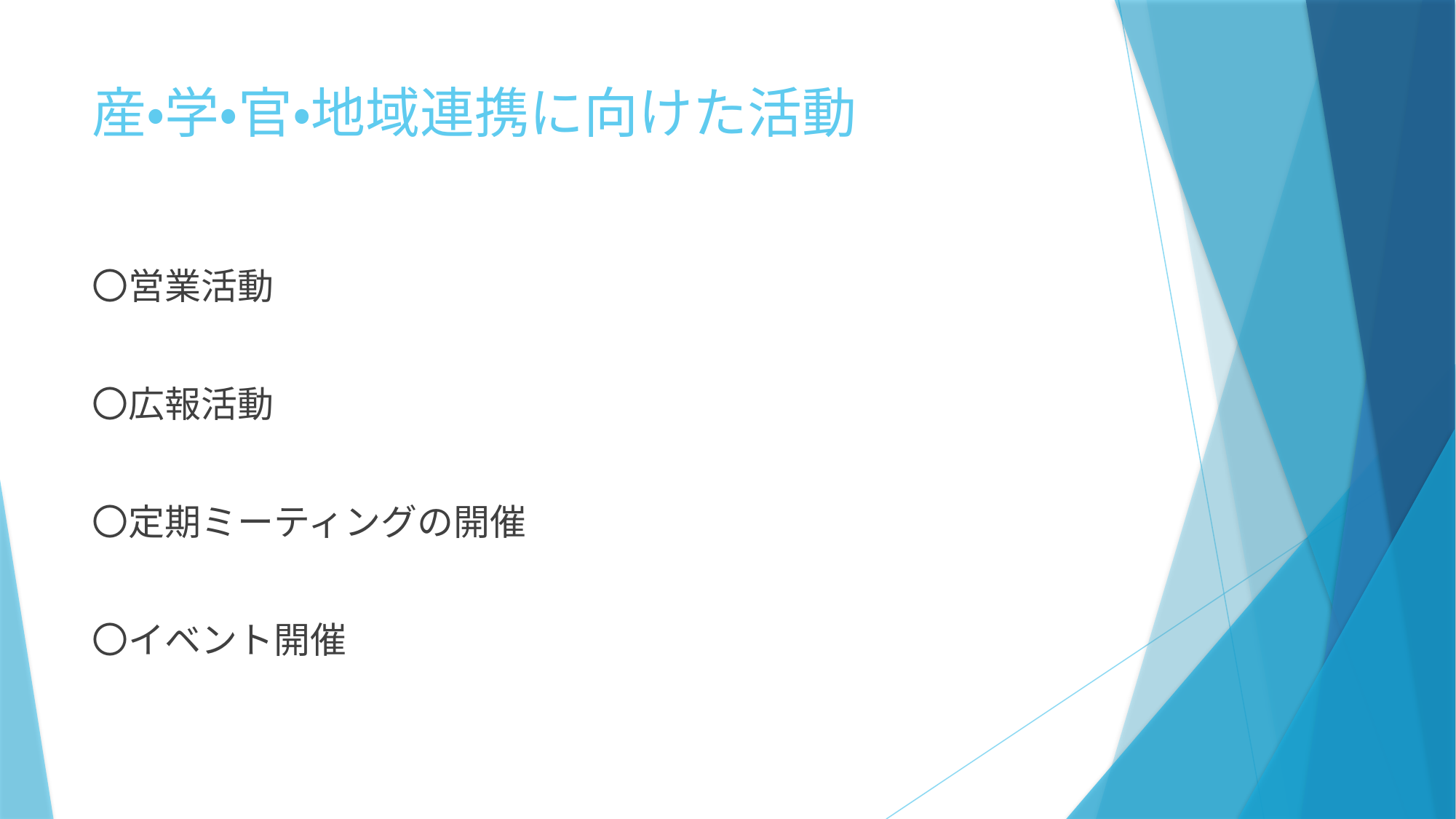

# 産・学・官・地域連携に向けた活動
〇営業活動

〇広報活動

〇定期ミーティングの開催

〇イベント開催